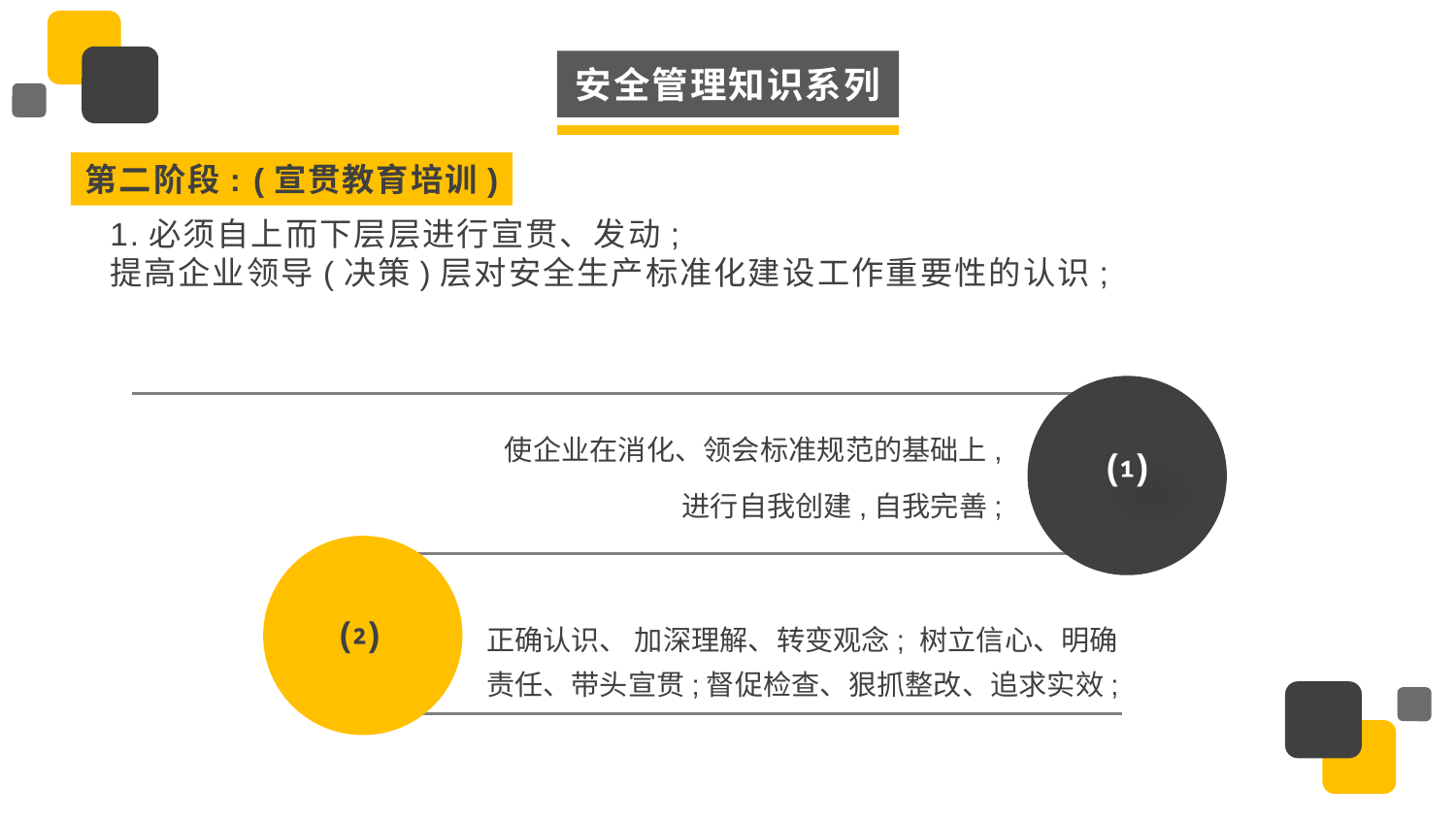

安全管理知识系列
第二阶段: (宣贯教育培训)
1.必须自上而下层层进行宣贯、发动;
提高企业领导(决策)层对安全生产标准化建设工作重要性的认识;

⑴
使企业在消化、领会标准规范的基础上,
进行自我创建,自我完善;

正确认识、 加深理解、转变观念; 树立信心、明确责任、带头宣贯;督促检查、狠抓整改、追求实效;
⑵